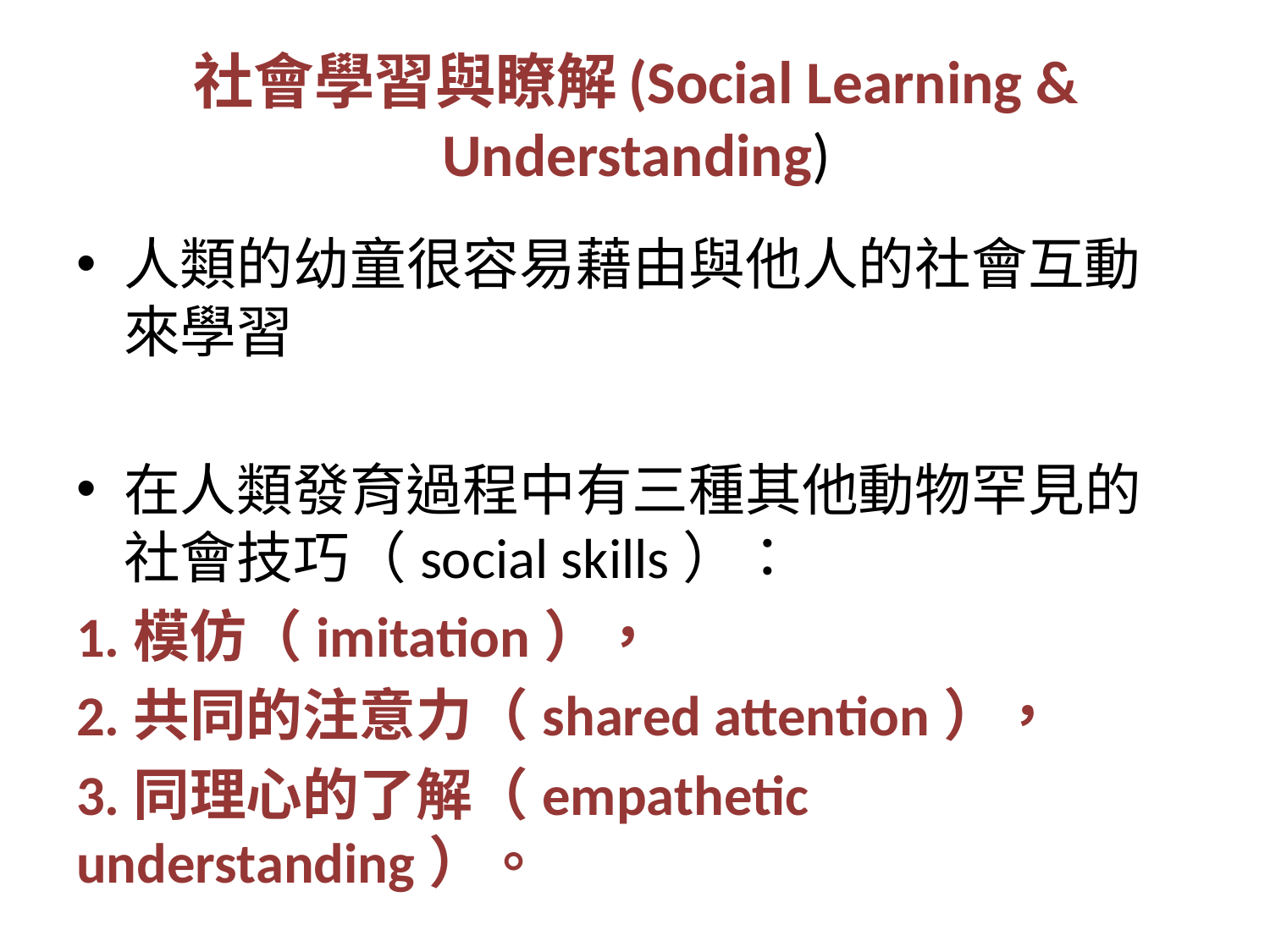

# 社會學習與瞭解(Social Learning & Understanding)
人類的幼童很容易藉由與他人的社會互動來學習

在人類發育過程中有三種其他動物罕見的社會技巧（social skills）：
1.模仿（imitation），
2.共同的注意力（shared attention），
3.同理心的了解（empathetic understanding）。